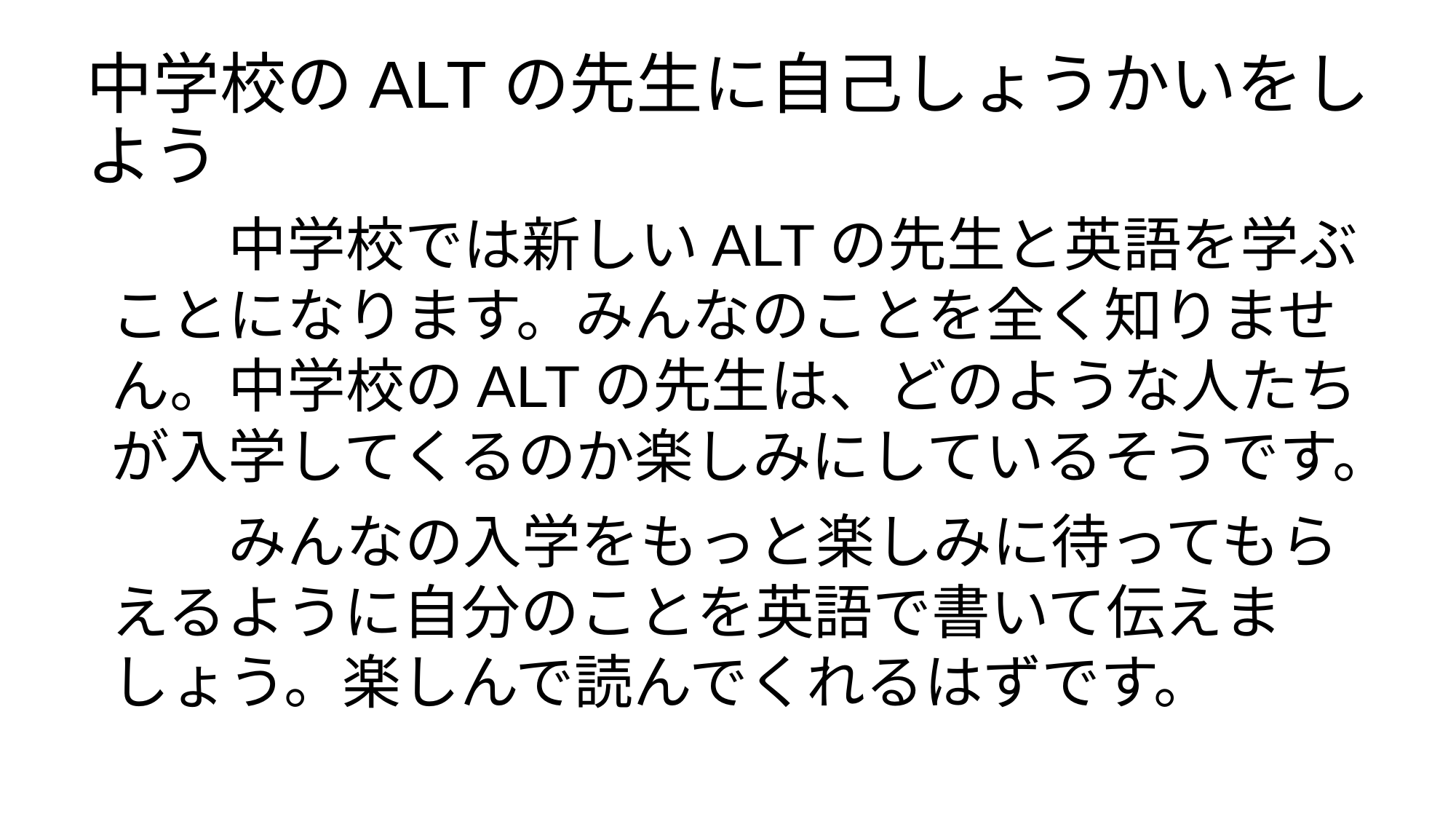

# 中学校のALTの先生に自己しょうかいをしよう
　　中学校では新しいALTの先生と英語を学ぶことになります。みんなのことを全く知りません。中学校のALTの先生は、どのような人たちが入学してくるのか楽しみにしているそうです。
　　みんなの入学をもっと楽しみに待ってもらえるように自分のことを英語で書いて伝えましょう。楽しんで読んでくれるはずです。